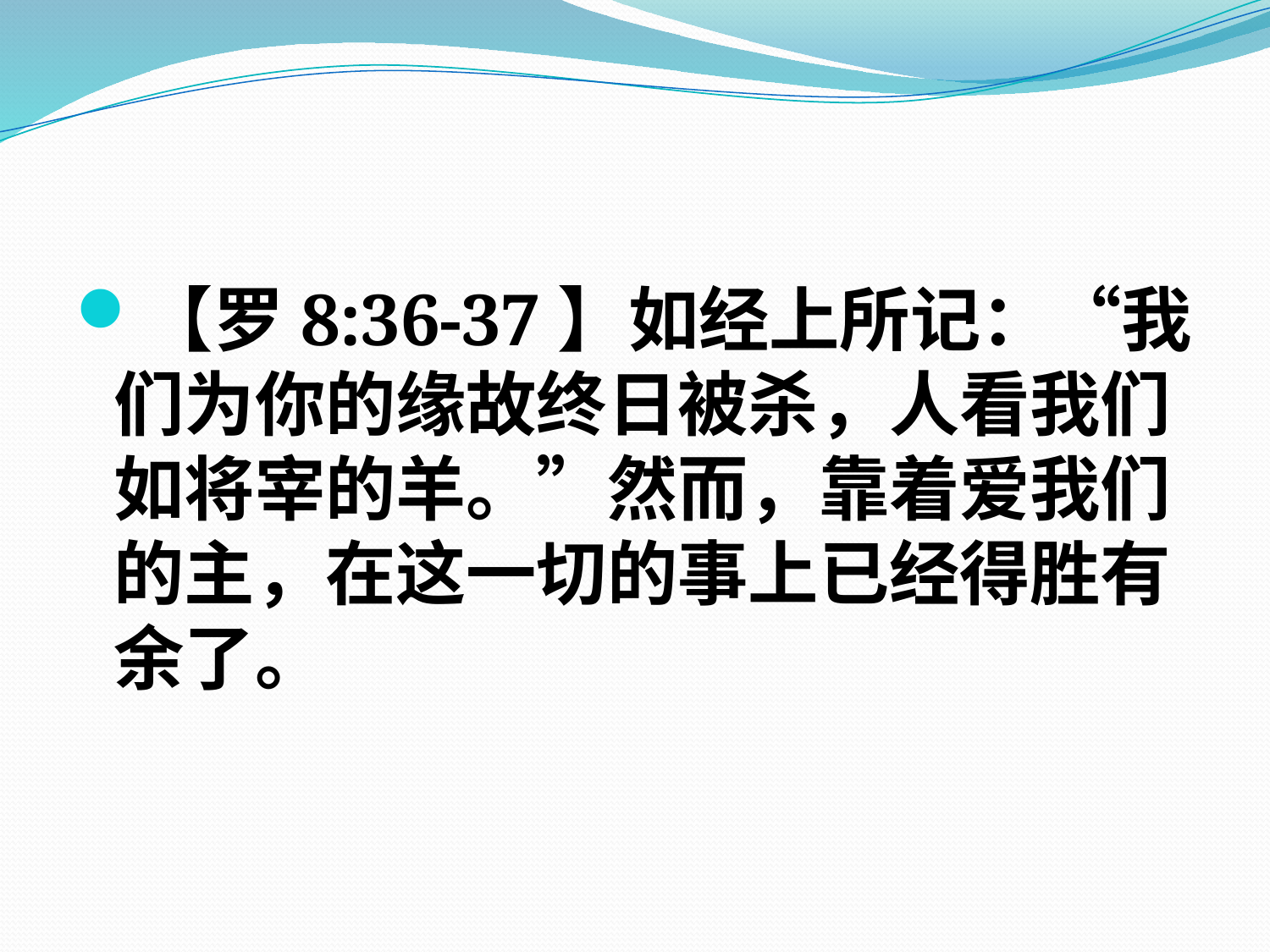

#
【罗8:36-37】如经上所记：“我们为你的缘故终日被杀，人看我们如将宰的羊。”然而，靠着爱我们的主，在这一切的事上已经得胜有余了。